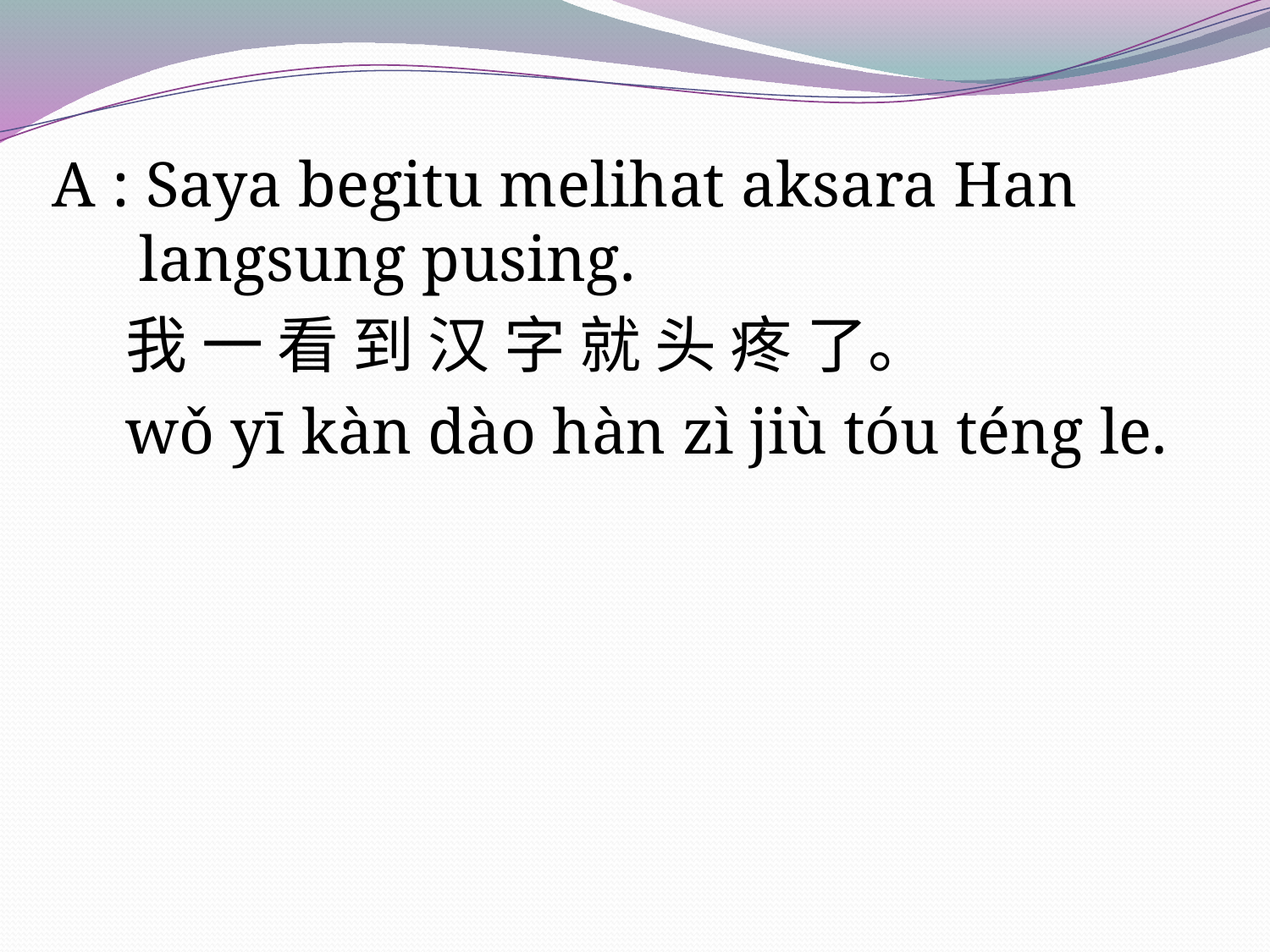

A : Saya begitu melihat aksara Han langsung pusing.
我 一 看 到 汉 字 就 头 疼 了。
wǒ yī kàn dào hàn zì jiù tóu téng le.